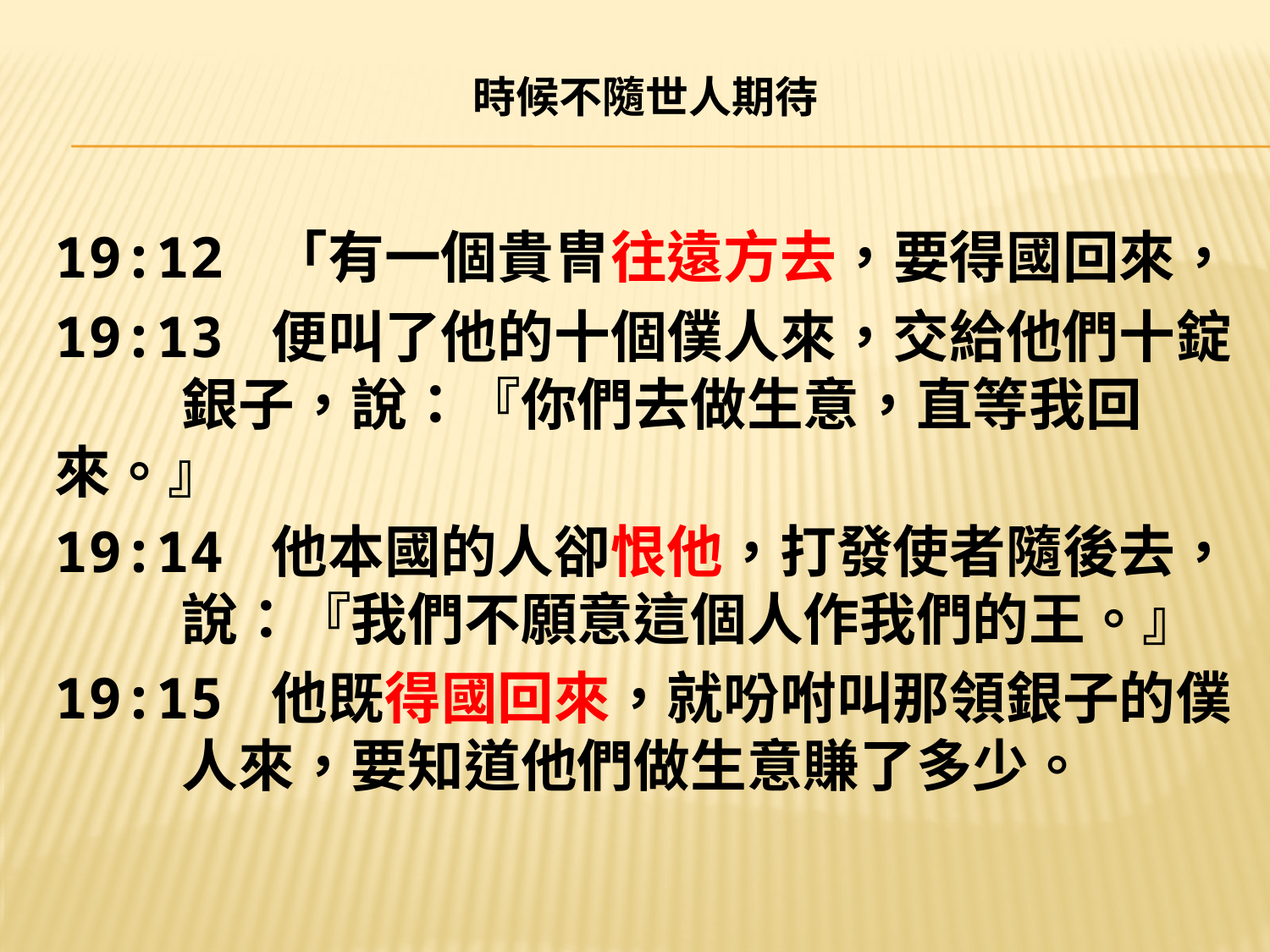

# 時候不隨世人期待
19:12 「有一個貴冑往遠方去，要得國回來，
19:13 便叫了他的十個僕人來，交給他們十錠	銀子，說：『你們去做生意，直等我回	來。』
19:14 他本國的人卻恨他，打發使者隨後去，	說：『我們不願意這個人作我們的王。』
19:15 他既得國回來，就吩咐叫那領銀子的僕	人來，要知道他們做生意賺了多少。